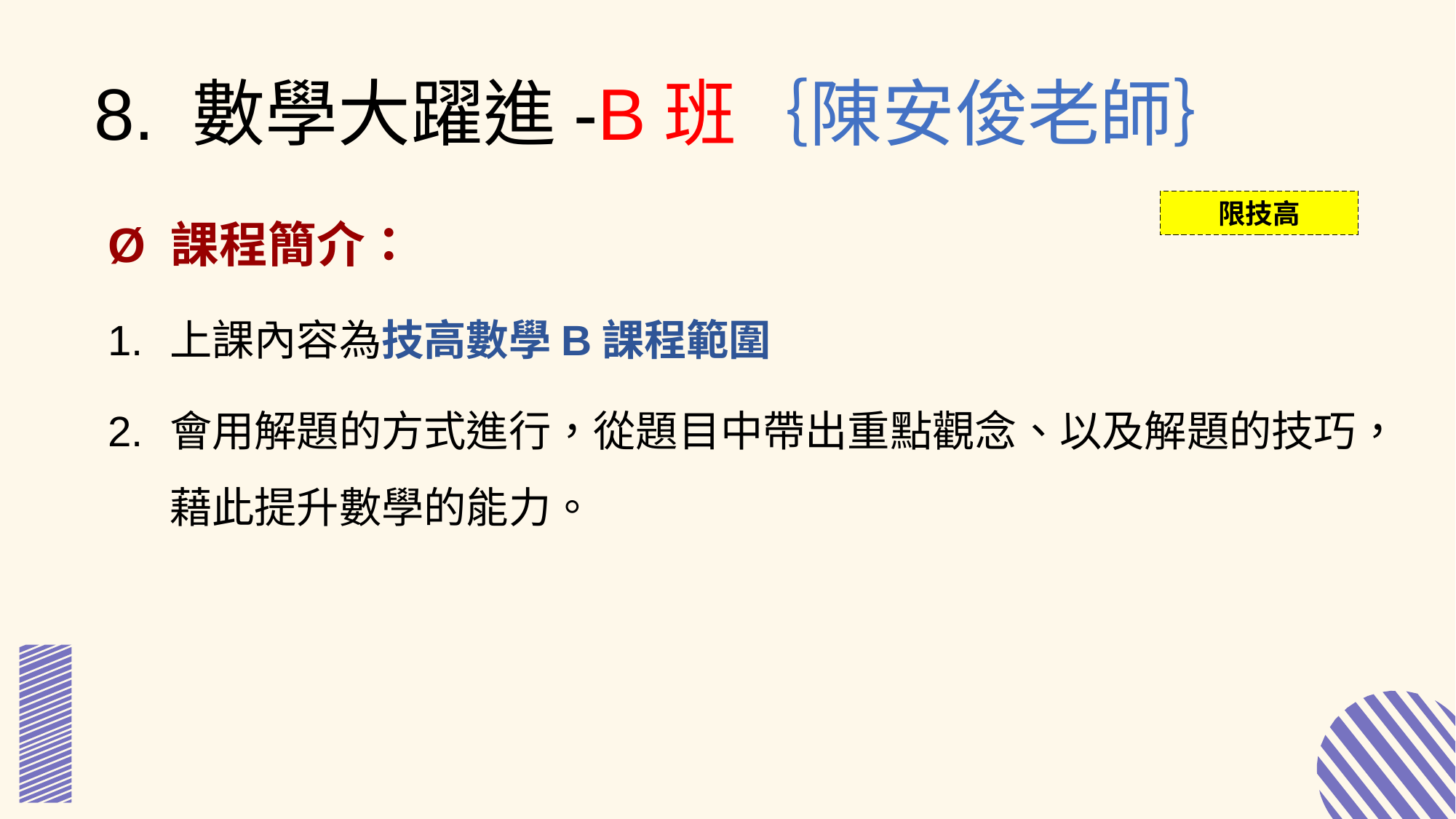

8. 數學大躍進-B班｛陳安俊老師｝
限技高
Ø 課程簡介：
上課內容為技高數學B課程範圍
會用解題的方式進行，從題目中帶出重點觀念、以及解題的技巧，藉此提升數學的能力。